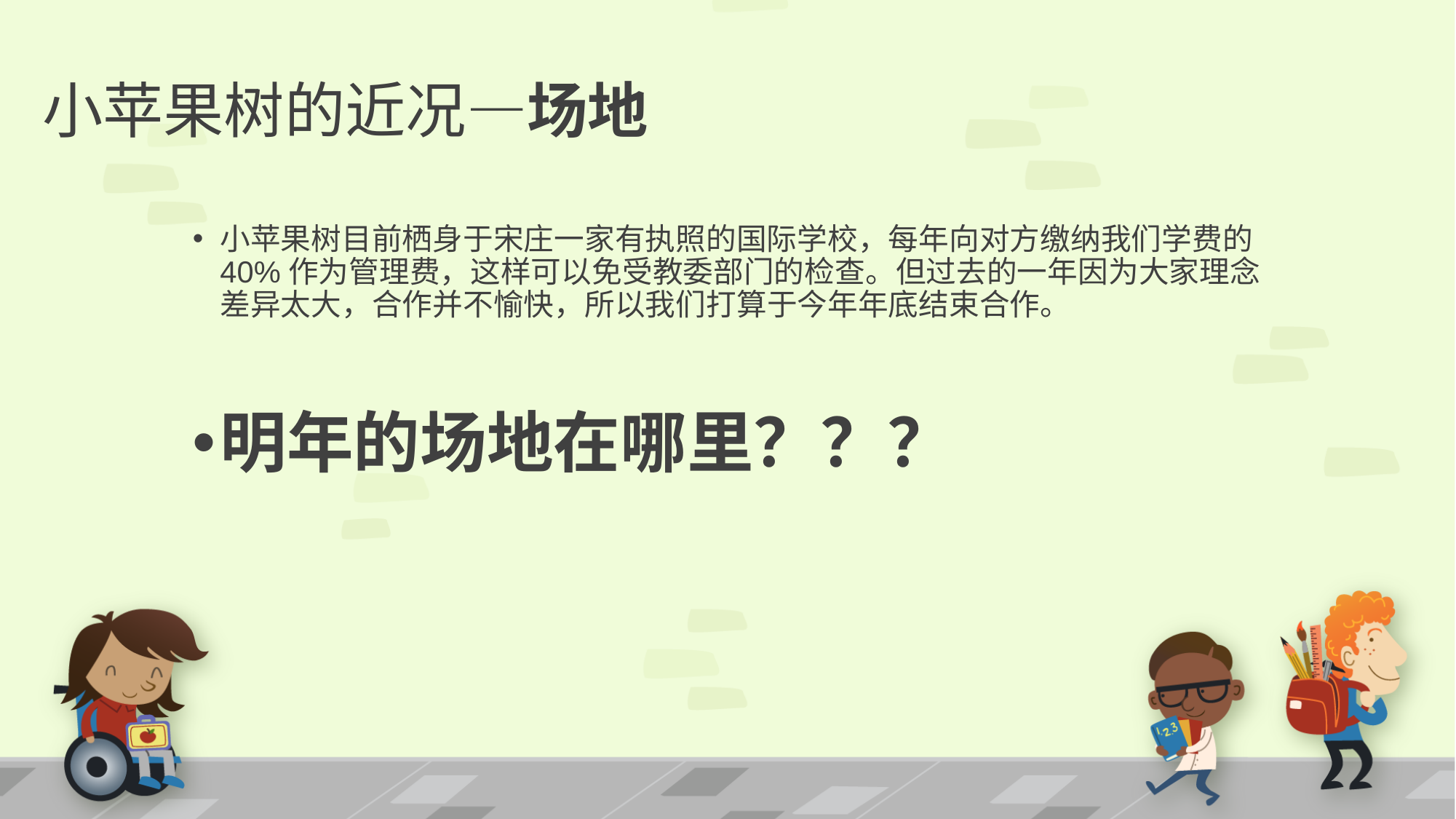

# 小苹果树的近况—场地
小苹果树目前栖身于宋庄一家有执照的国际学校，每年向对方缴纳我们学费的40%作为管理费，这样可以免受教委部门的检查。但过去的一年因为大家理念差异太大，合作并不愉快，所以我们打算于今年年底结束合作。

明年的场地在哪里？？？